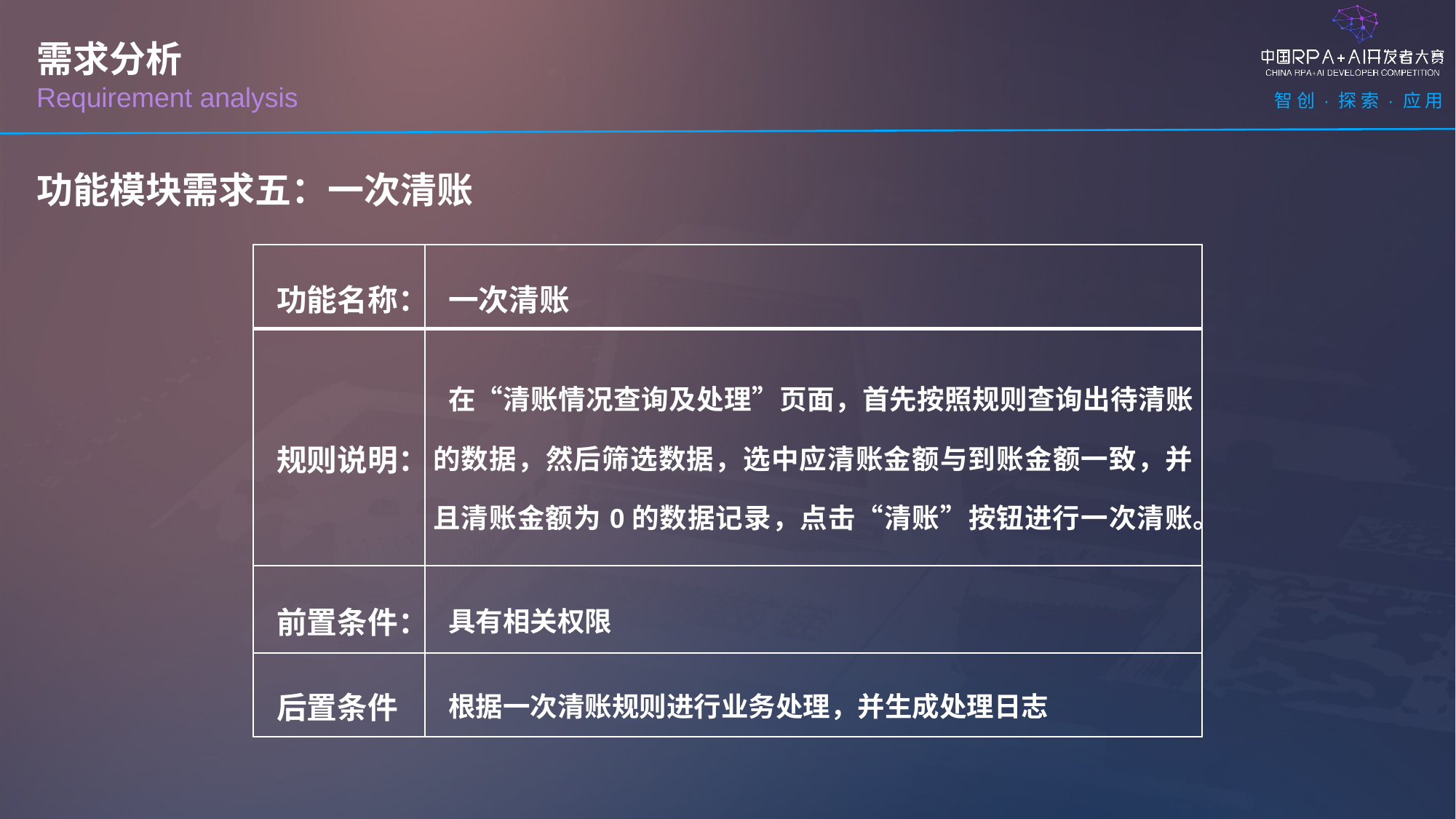

需求分析
Requirement analysis
功能模块需求五：一次清账

| 功能名称： | 一次清账 |
| --- | --- |
| 规则说明： | 在“清账情况查询及处理”页面，首先按照规则查询出待清账的数据，然后筛选数据，选中应清账金额与到账金额一致，并且清账金额为0的数据记录，点击“清账”按钮进行一次清账。 |
| 前置条件： | 具有相关权限 |
| 后置条件 | 根据一次清账规则进行业务处理，并生成处理日志 |